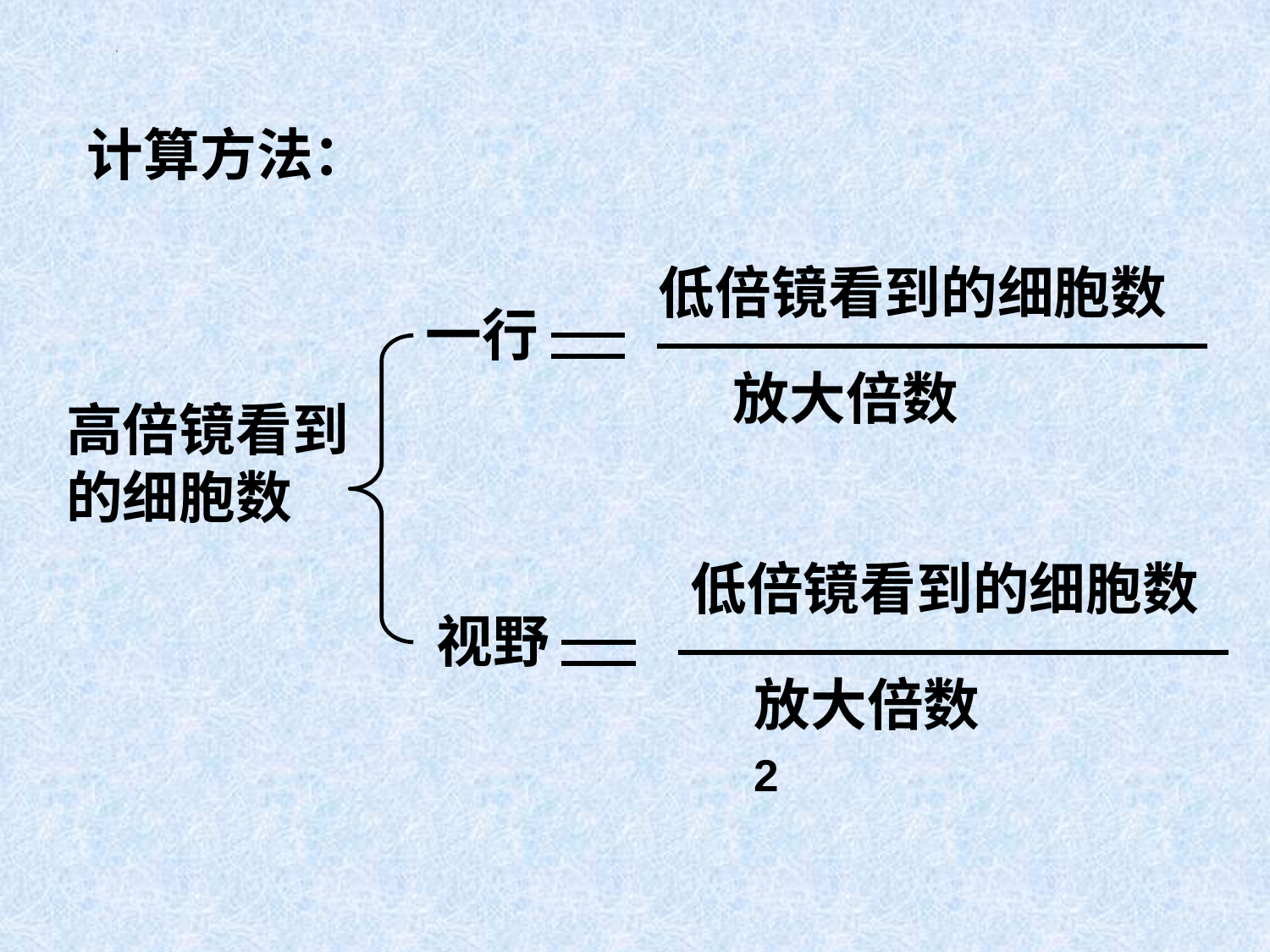

计算方法：
低倍镜看到的细胞数
一行
放大倍数

高倍镜看到的细胞数
低倍镜看到的细胞数
视野
放大倍数2